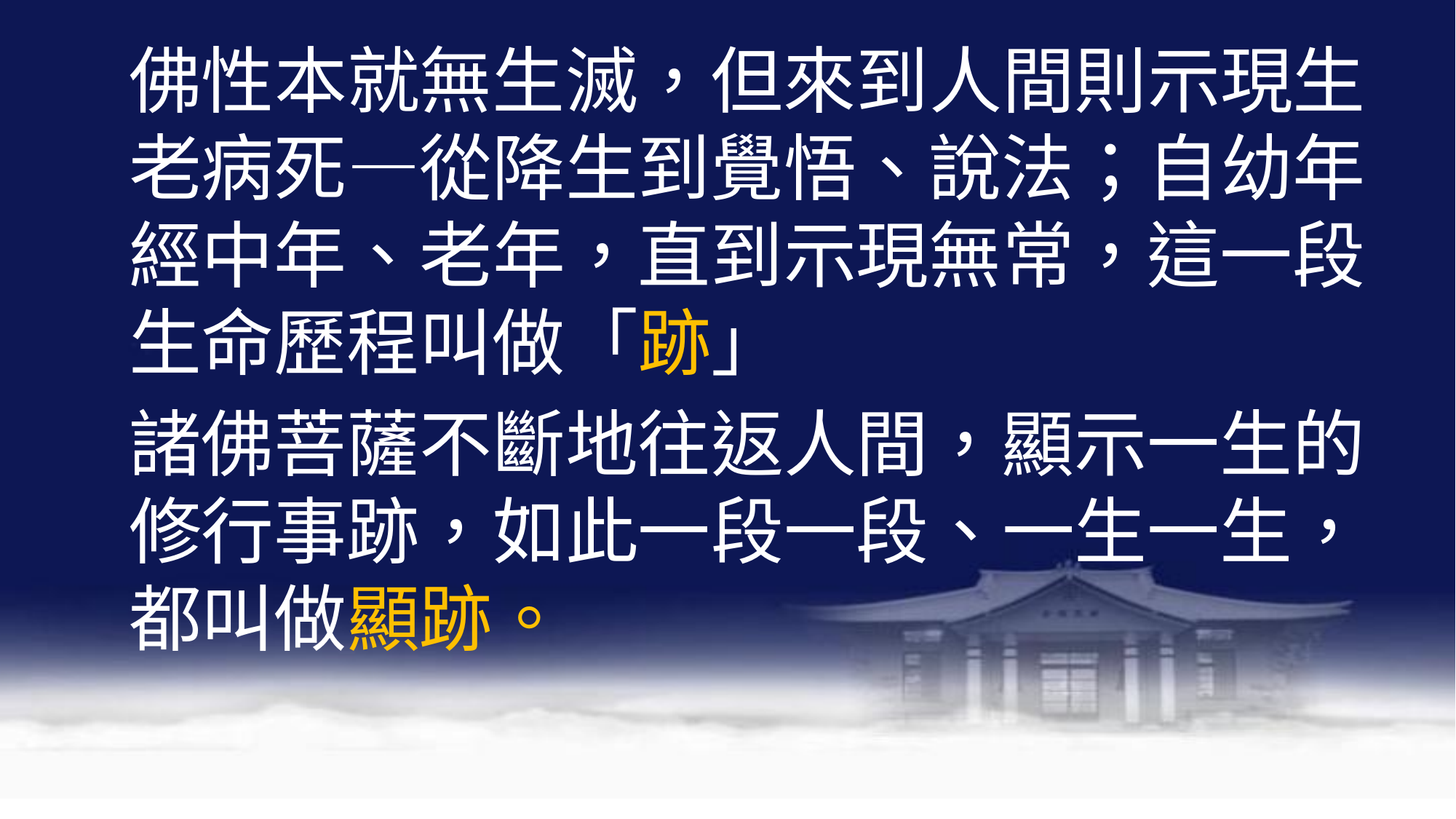

佛性本就無生滅，但來到人間則示現生老病死—從降生到覺悟、說法；自幼年經中年、老年，直到示現無常，這一段生命歷程叫做「跡」
諸佛菩薩不斷地往返人間，顯示一生的修行事跡，如此一段一段、一生一生，都叫做顯跡。